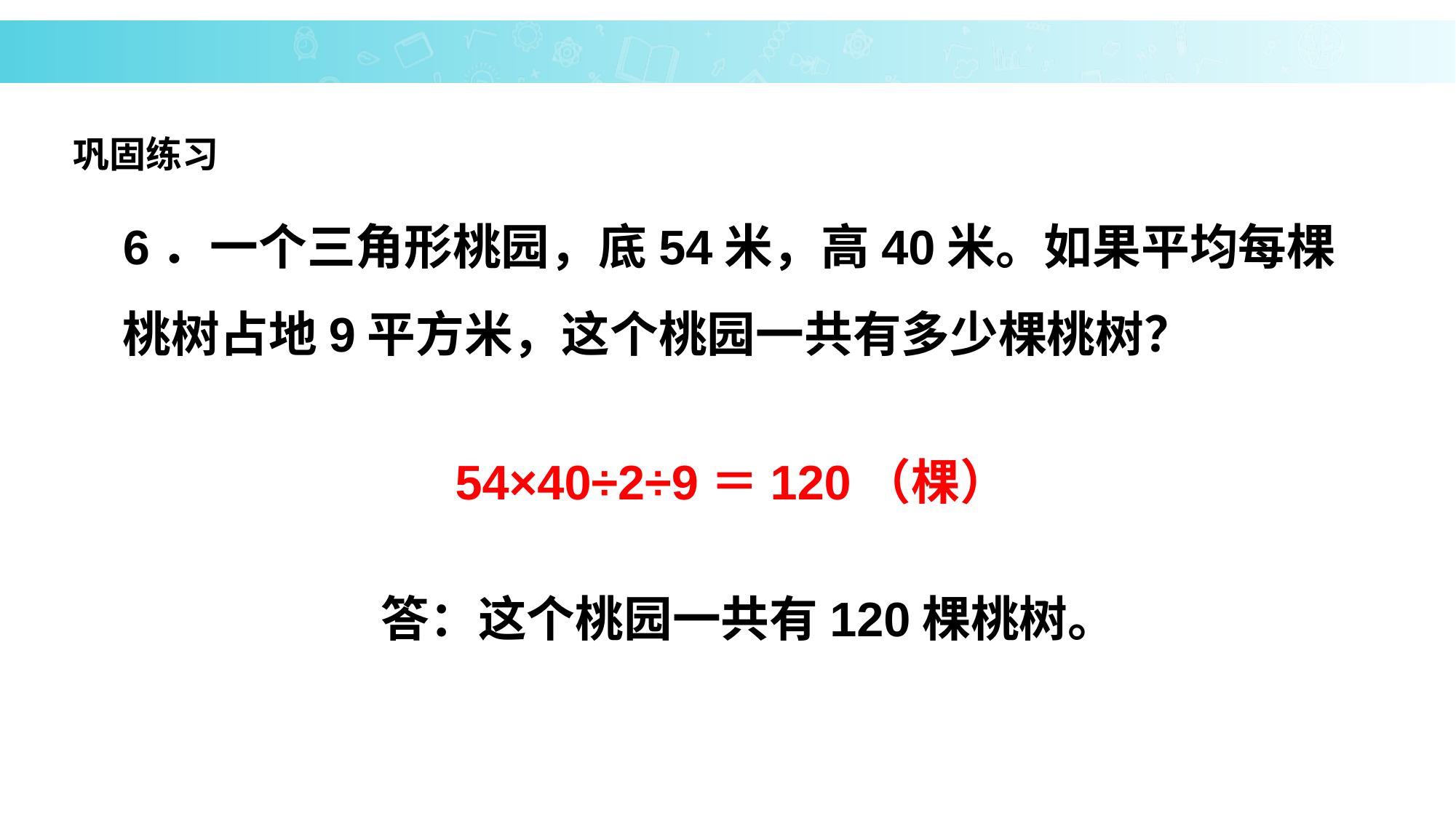

巩固练习
6．一个三角形桃园，底54米，高40米。如果平均每棵桃树占地9平方米，这个桃园一共有多少棵桃树？
54×40÷2÷9＝120（棵）
答：这个桃园一共有120棵桃树。